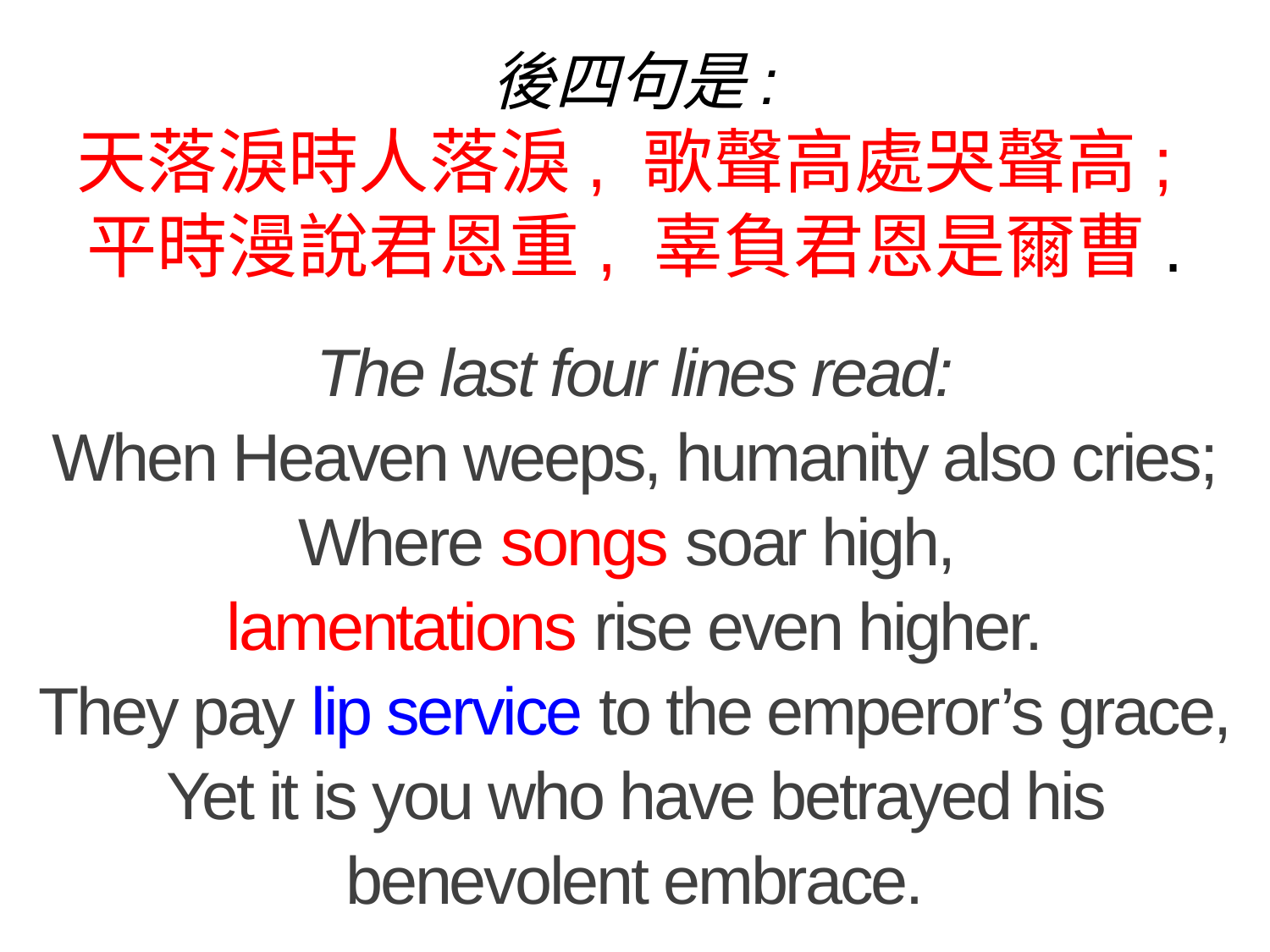

後四句是:
天落淚時人落淚, 歌聲高處哭聲高;
平時漫說君恩重, 辜負君恩是爾曹.
The last four lines read:
When Heaven weeps, humanity also cries;
Where songs soar high,
lamentations rise even higher.
They pay lip service to the emperor’s grace,
Yet it is you who have betrayed his benevolent embrace.